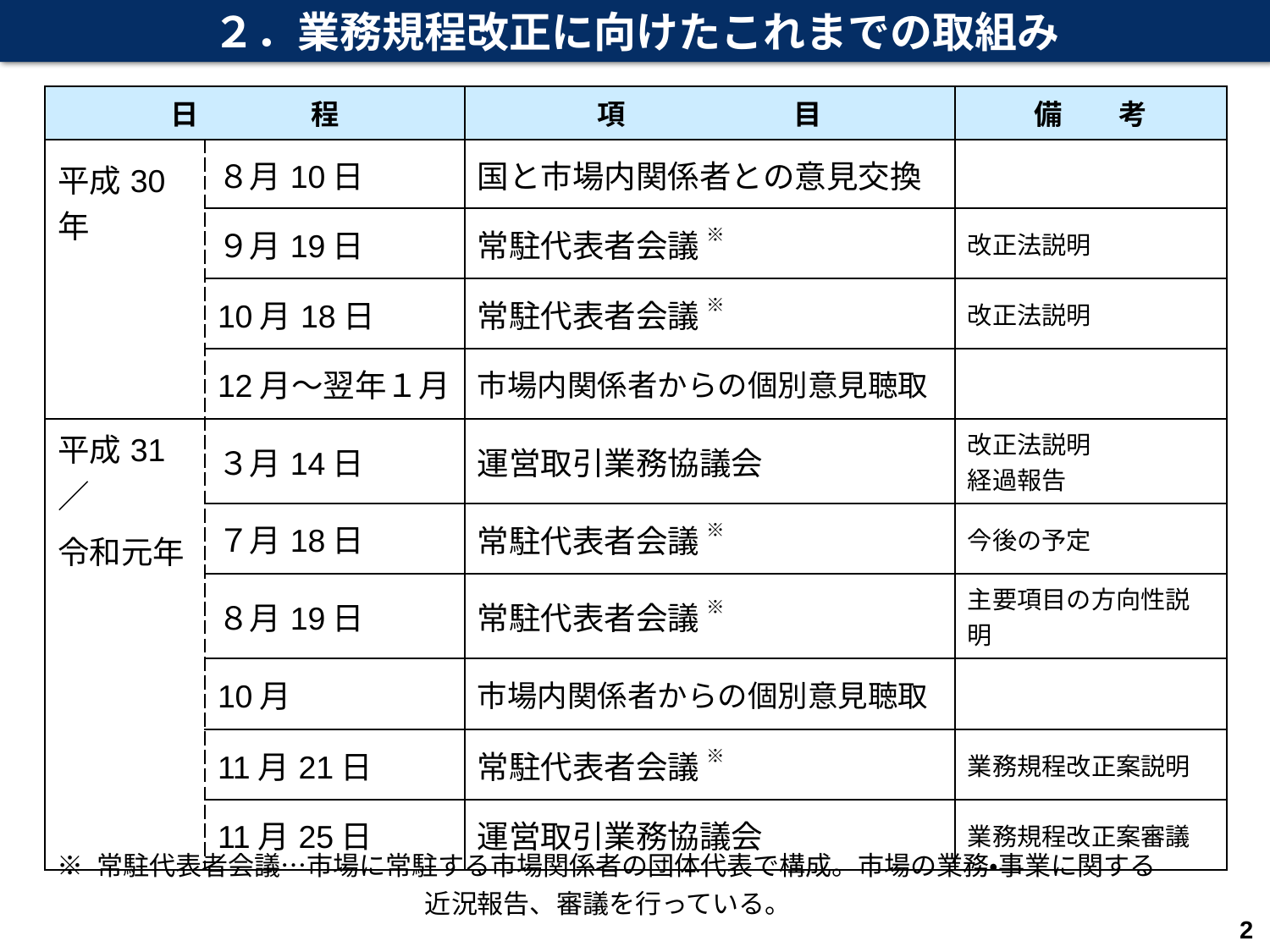

２．業務規程改正に向けたこれまでの取組み
| 日　　　　程 |  | 項　　　　　　目 | 備　　考 |
| --- | --- | --- | --- |
| 平成30年 | ８月10日 | 国と市場内関係者との意見交換 |  |
|  | ９月19日 | 常駐代表者会議 ※ | 改正法説明 |
|  | 10月18日 | 常駐代表者会議 ※ | 改正法説明 |
|  | 12月～翌年１月 | 市場内関係者からの個別意見聴取 |  |
| 平成31／ 令和元年 | ３月14日 | 運営取引業務協議会 | 改正法説明 経過報告 |
|  | ７月18日 | 常駐代表者会議 ※ | 今後の予定 |
|  | ８月19日 | 常駐代表者会議 ※ | 主要項目の方向性説明 |
|  | 10月 | 市場内関係者からの個別意見聴取 |  |
|  | 11月21日 | 常駐代表者会議 ※ | 業務規程改正案説明 |
|  | 11月25日 | 運営取引業務協議会 | 業務規程改正案審議 |
※ 常駐代表者会議…市場に常駐する市場関係者の団体代表で構成。市場の業務・事業に関する
　　　　　　　　　　　　　　近況報告、審議を行っている。
2